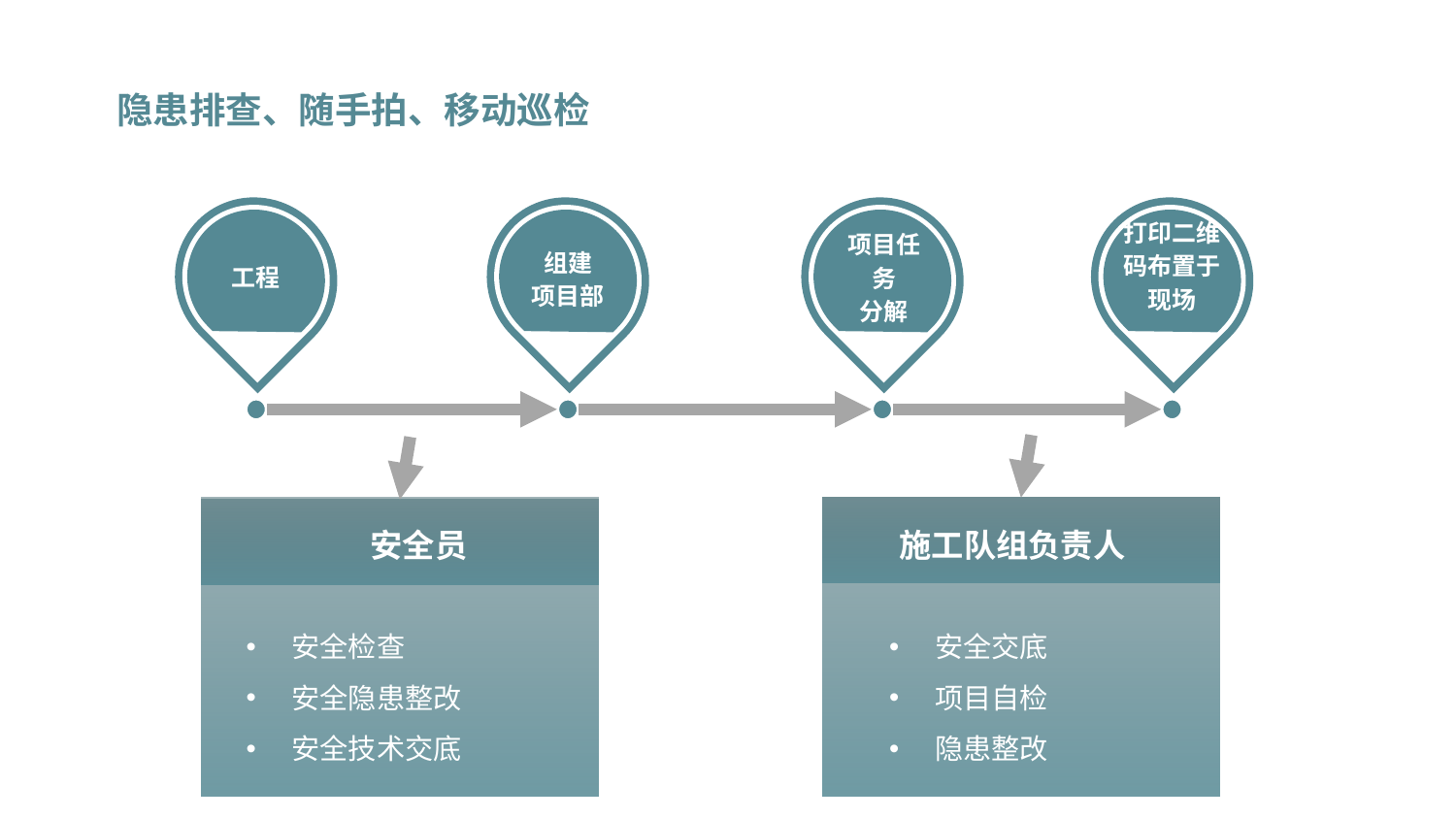

隐患排查、随手拍、移动巡检

工程

组建
项目部

项目任务
分解

打印二维码布置于现场

安全员
施工队组负责人
安全检查
安全隐患整改
安全技术交底
安全交底
项目自检
隐患整改